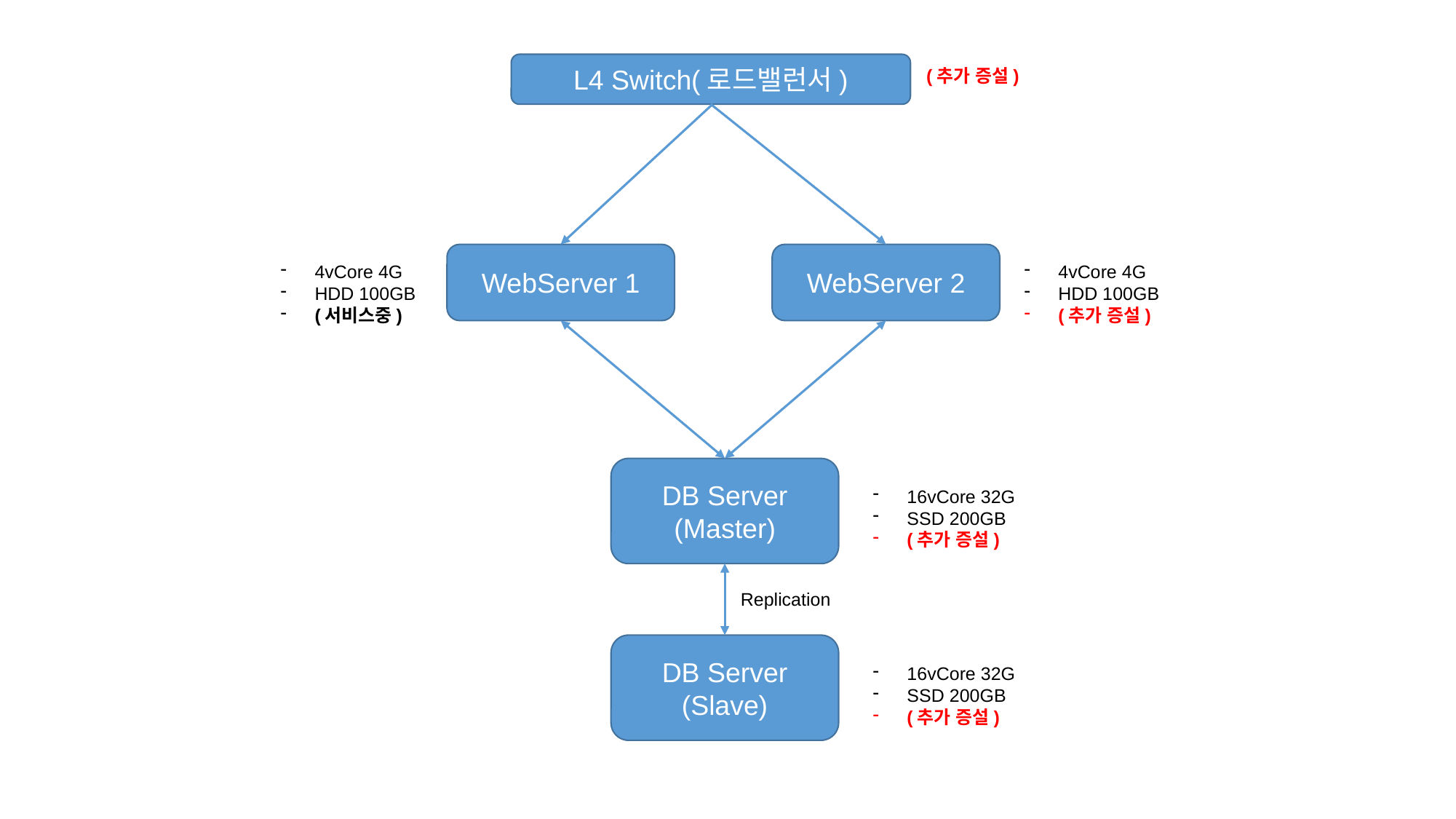

L4 Switch(로드밸런서)
 (추가 증설)

WebServer 1
WebServer 2
4vCore 4G
HDD 100GB
(서비스중)
4vCore 4G
HDD 100GB
(추가 증설)
DB Server
(Master)
16vCore 32G
SSD 200GB
(추가 증설)
Replication
DB Server
(Slave)
16vCore 32G
SSD 200GB
(추가 증설)